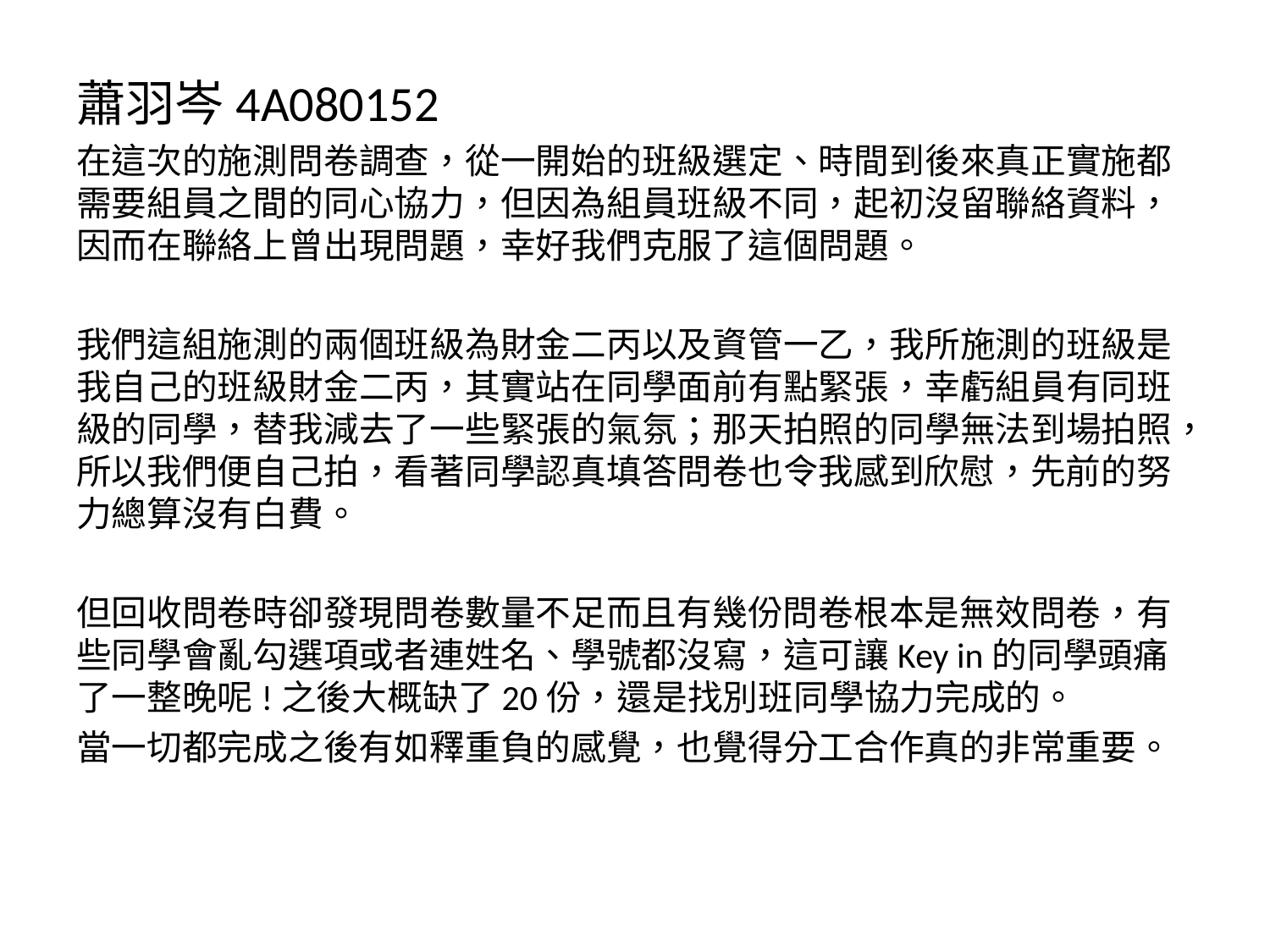

蕭羽岑4A080152
在這次的施測問卷調查，從一開始的班級選定、時間到後來真正實施都需要組員之間的同心協力，但因為組員班級不同，起初沒留聯絡資料，因而在聯絡上曾出現問題，幸好我們克服了這個問題。

我們這組施測的兩個班級為財金二丙以及資管一乙，我所施測的班級是我自己的班級財金二丙，其實站在同學面前有點緊張，幸虧組員有同班級的同學，替我減去了一些緊張的氣氛；那天拍照的同學無法到場拍照，所以我們便自己拍，看著同學認真填答問卷也令我感到欣慰，先前的努力總算沒有白費。

但回收問卷時卻發現問卷數量不足而且有幾份問卷根本是無效問卷，有些同學會亂勾選項或者連姓名、學號都沒寫，這可讓Key in的同學頭痛了一整晚呢!之後大概缺了20份，還是找別班同學協力完成的。
當一切都完成之後有如釋重負的感覺，也覺得分工合作真的非常重要。